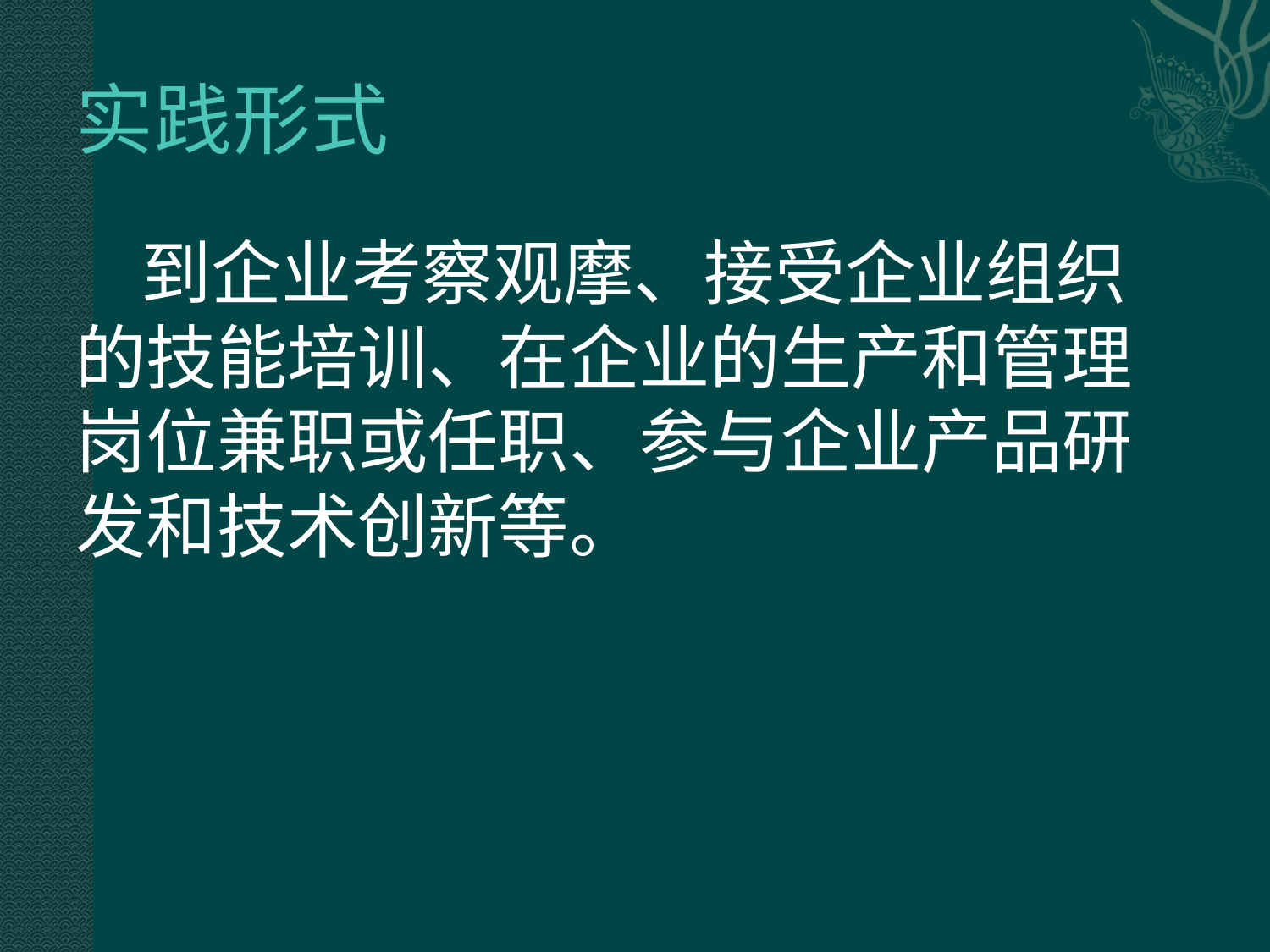

# 实践形式
   到企业考察观摩、接受企业组织的技能培训、在企业的生产和管理岗位兼职或任职、参与企业产品研发和技术创新等。